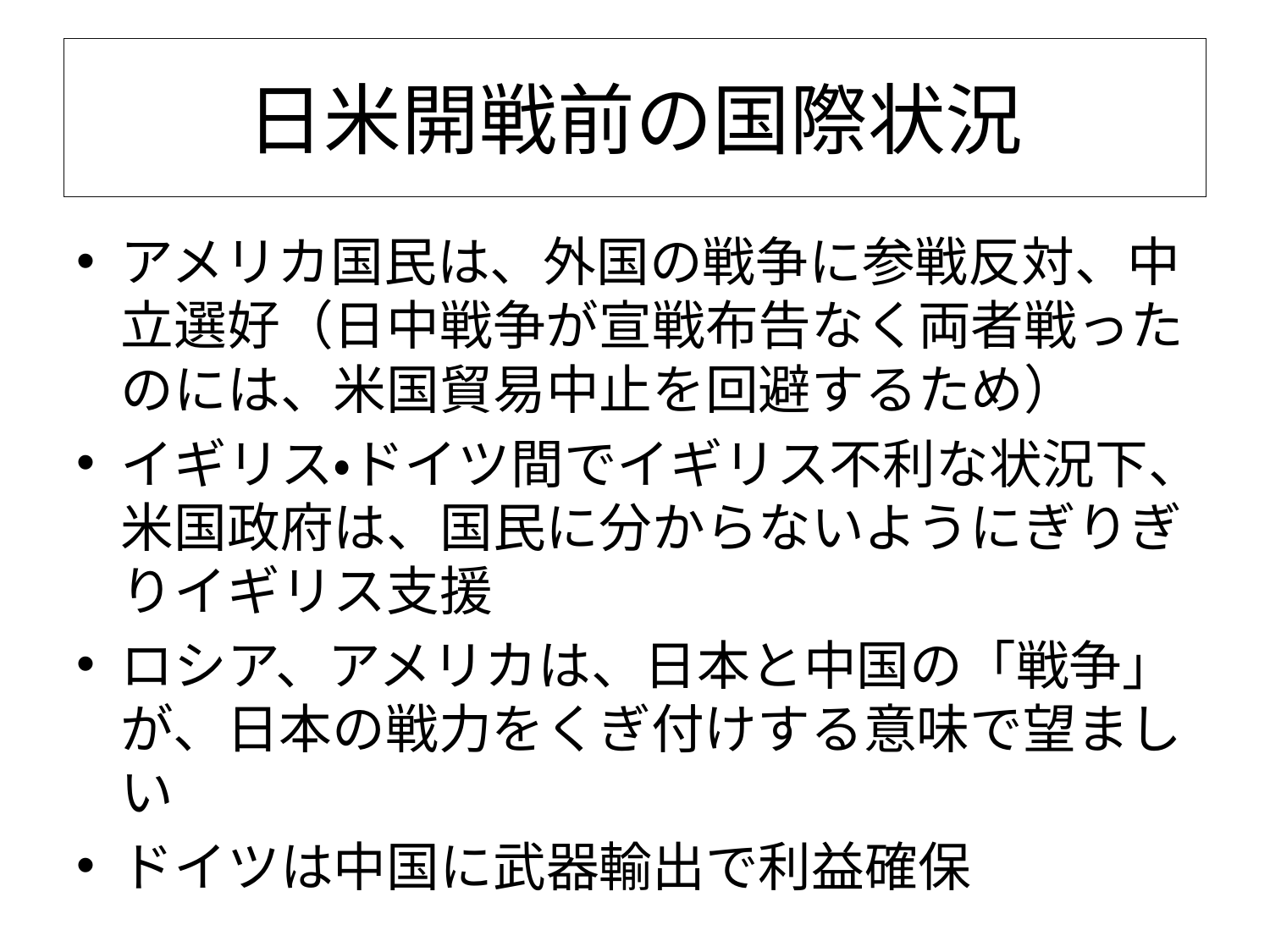

# 日米開戦前の国際状況
アメリカ国民は、外国の戦争に参戦反対、中立選好（日中戦争が宣戦布告なく両者戦ったのには、米国貿易中止を回避するため）
イギリス・ドイツ間でイギリス不利な状況下、米国政府は、国民に分からないようにぎりぎりイギリス支援
ロシア、アメリカは、日本と中国の「戦争」が、日本の戦力をくぎ付けする意味で望ましい
ドイツは中国に武器輸出で利益確保